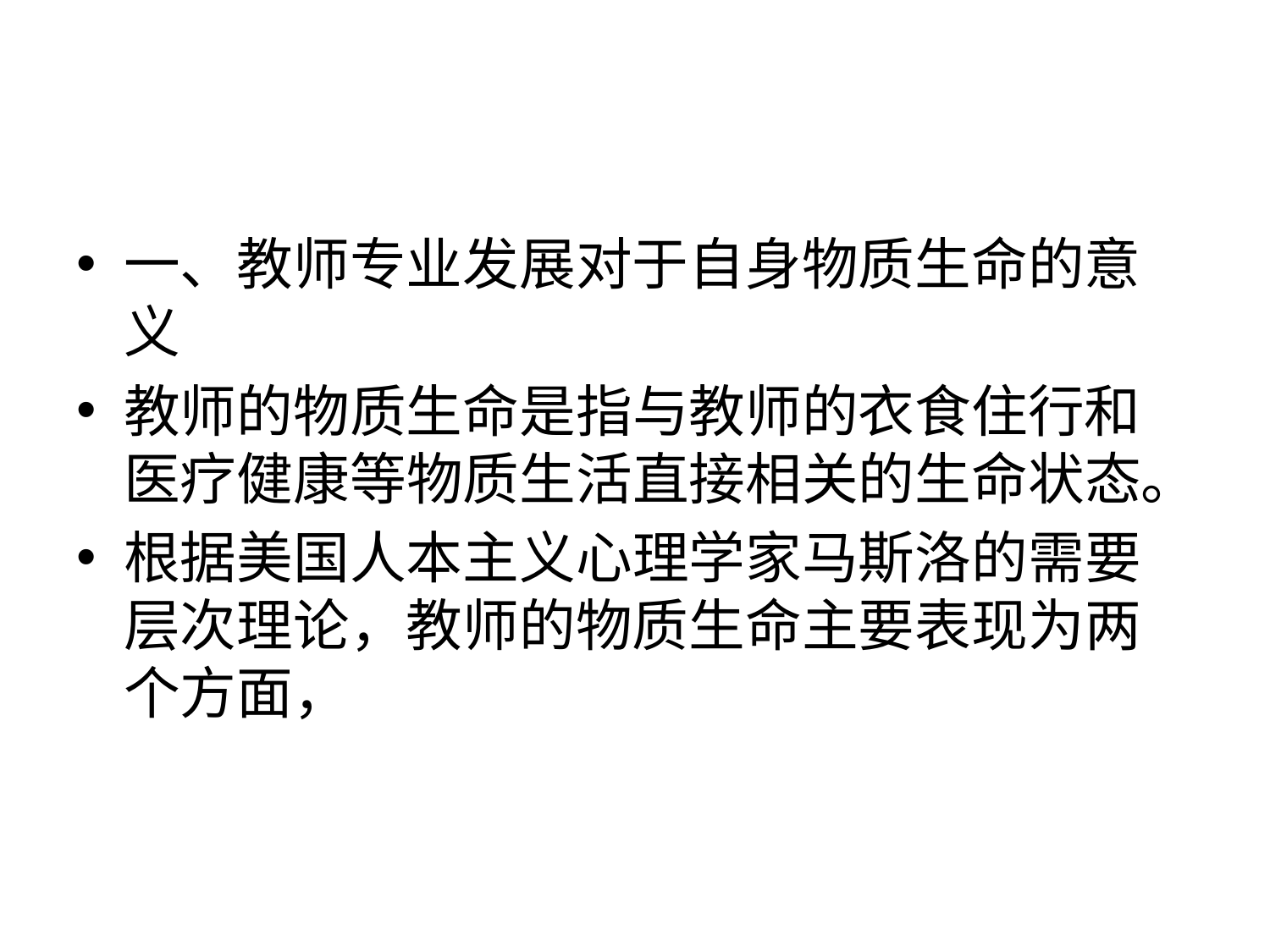

#
一、教师专业发展对于自身物质生命的意义
教师的物质生命是指与教师的衣食住行和医疗健康等物质生活直接相关的生命状态。
根据美国人本主义心理学家马斯洛的需要层次理论，教师的物质生命主要表现为两个方面，